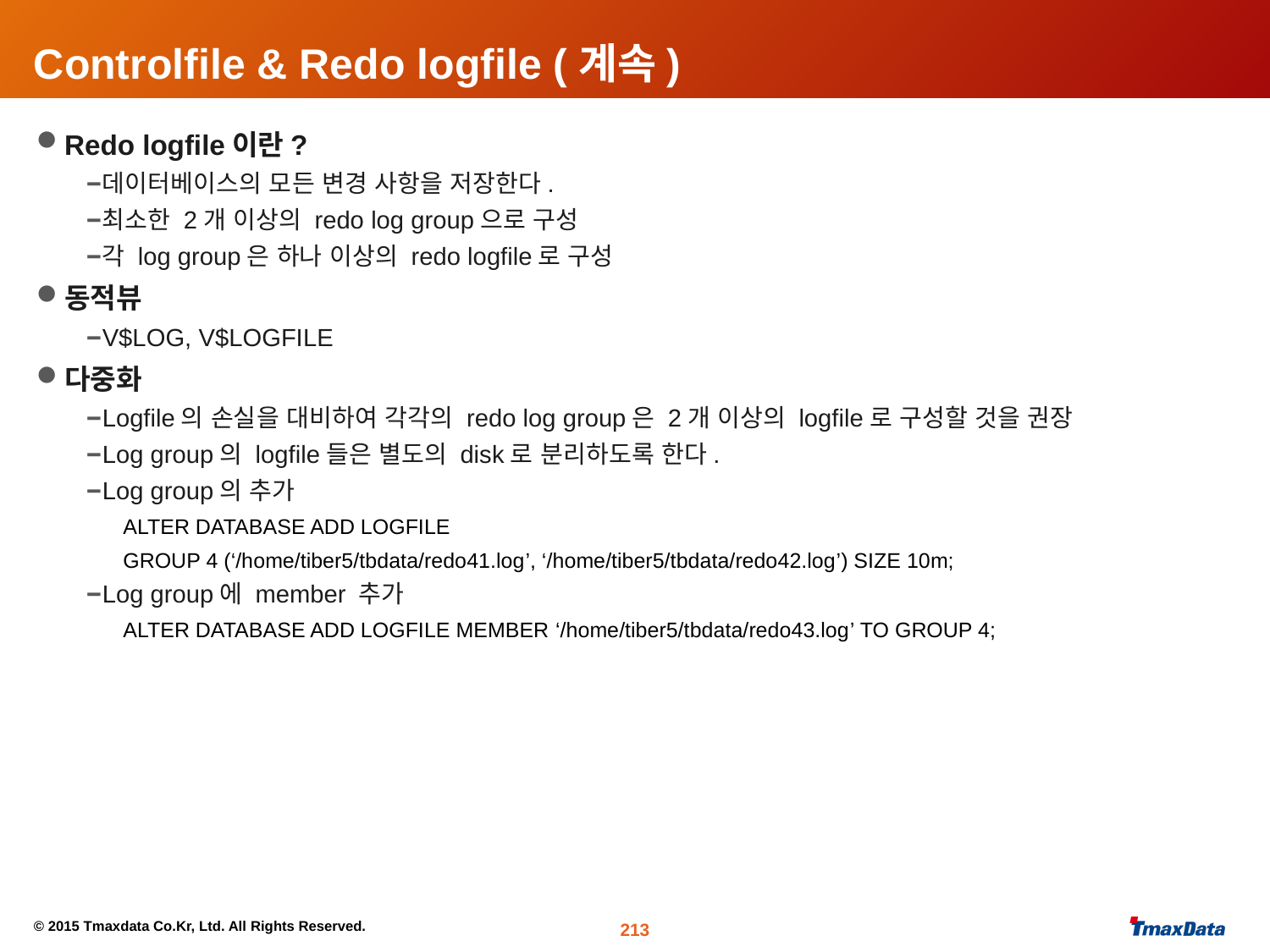

# Controlfile & Redo logfile (계속)
Redo logfile이란?
데이터베이스의 모든 변경 사항을 저장한다.
최소한 2개 이상의 redo log group으로 구성
각 log group은 하나 이상의 redo logfile로 구성
동적뷰
V$LOG, V$LOGFILE
다중화
Logfile의 손실을 대비하여 각각의 redo log group은 2개 이상의 logfile로 구성할 것을 권장
Log group의 logfile들은 별도의 disk로 분리하도록 한다.
Log group의 추가
ALTER DATABASE ADD LOGFILE
GROUP 4 (‘/home/tiber5/tbdata/redo41.log’, ‘/home/tiber5/tbdata/redo42.log’) SIZE 10m;
Log group에 member 추가
ALTER DATABASE ADD LOGFILE MEMBER ‘/home/tiber5/tbdata/redo43.log’ TO GROUP 4;